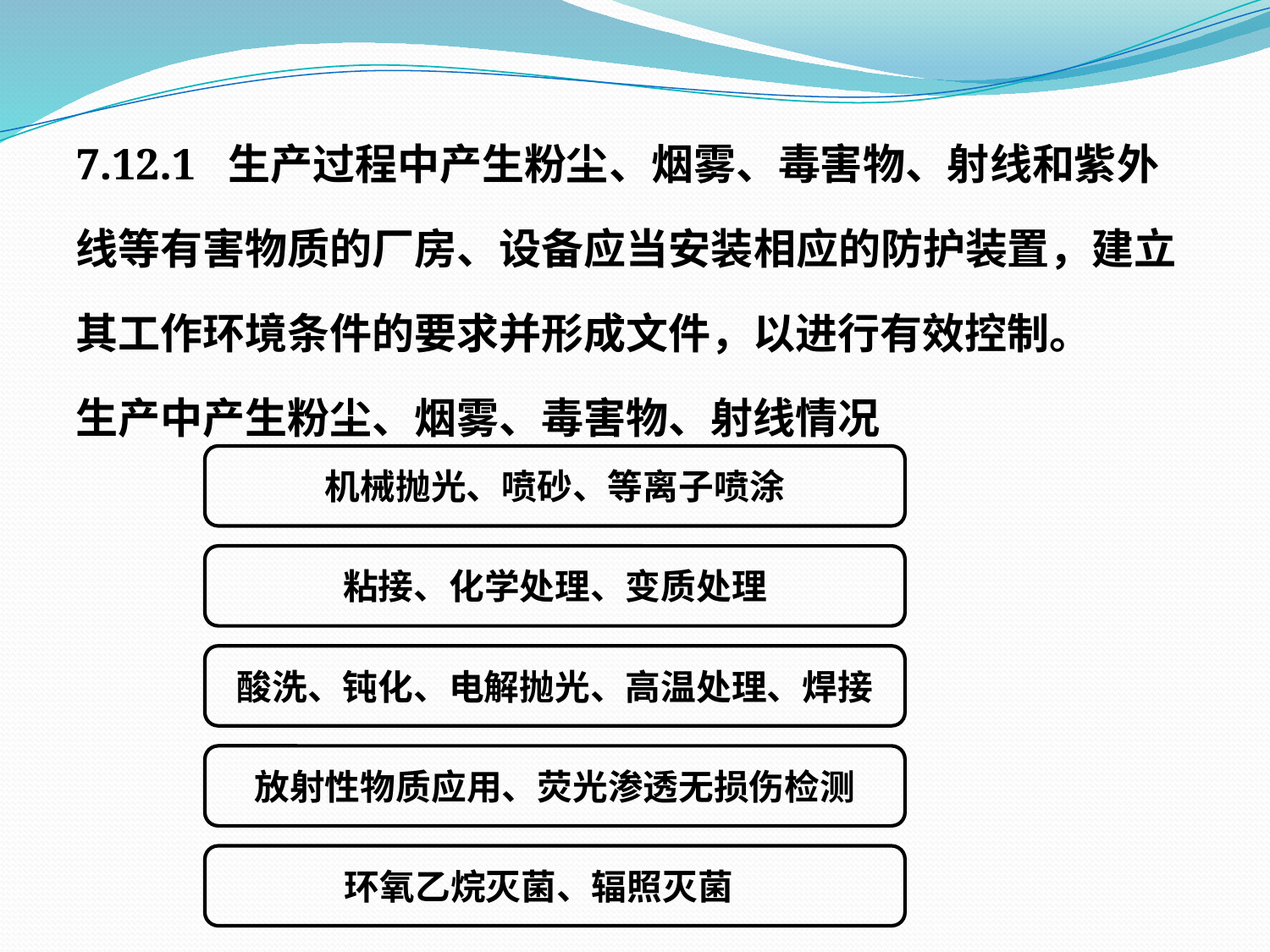

7.12.1  生产过程中产生粉尘、烟雾、毒害物、射线和紫外
线等有害物质的厂房、设备应当安装相应的防护装置，建立
其工作环境条件的要求并形成文件，以进行有效控制。
生产中产生粉尘、烟雾、毒害物、射线情况
机械抛光、喷砂、等离子喷涂
粘接、化学处理、变质处理
酸洗、钝化、电解抛光、高温处理、焊接
放射性物质应用、荧光渗透无损伤检测
环氧乙烷灭菌、辐照灭菌